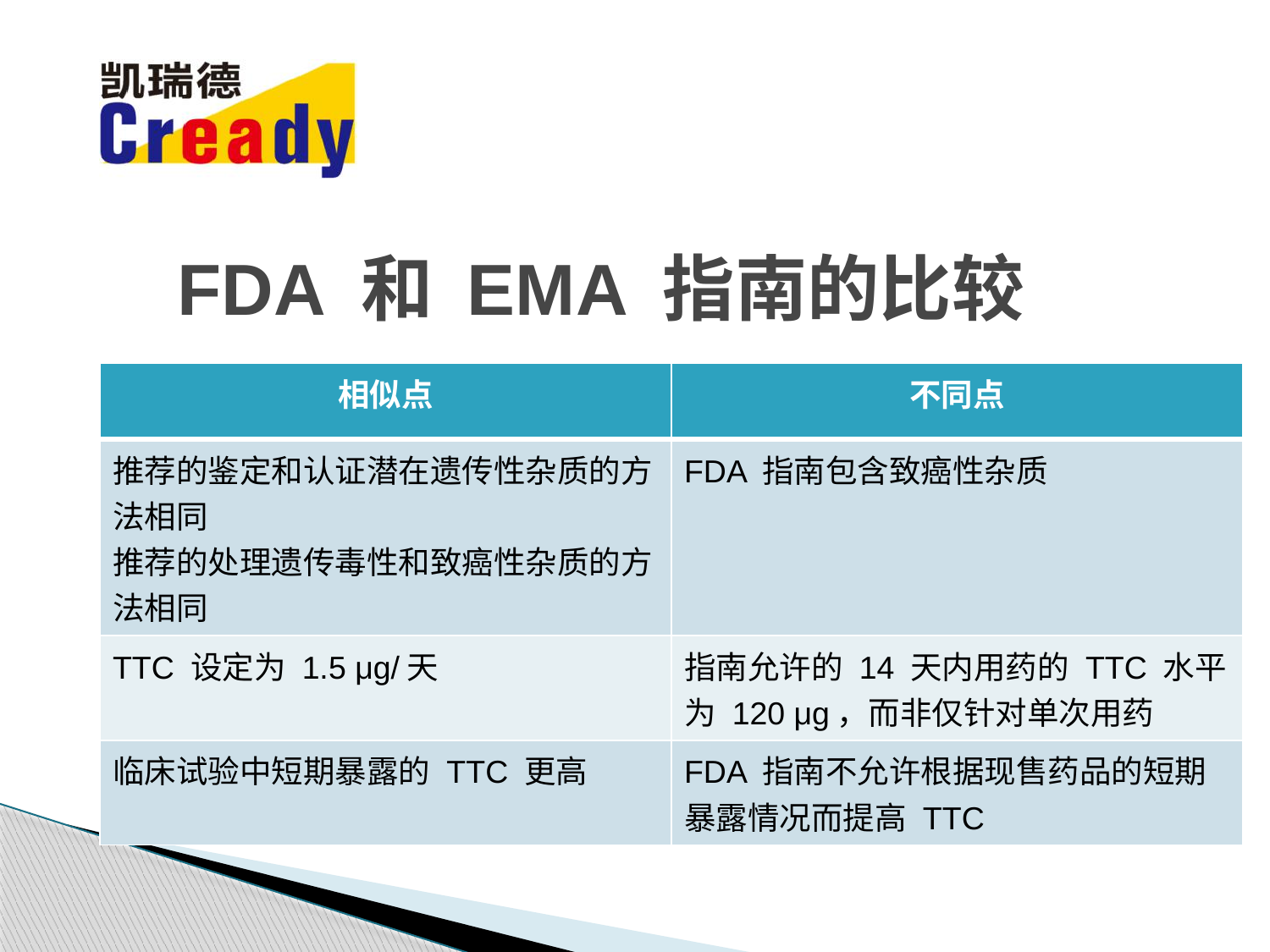

# FDA 和 EMA 指南的比较
| 相似点 | 不同点 |
| --- | --- |
| 推荐的鉴定和认证潜在遗传性杂质的方法相同 推荐的处理遗传毒性和致癌性杂质的方法相同 | FDA 指南包含致癌性杂质 |
| TTC 设定为 1.5 μg/天 | 指南允许的 14 天内用药的 TTC 水平为 120 μg，而非仅针对单次用药 |
| 临床试验中短期暴露的 TTC 更高 | FDA 指南不允许根据现售药品的短期暴露情况而提高 TTC |